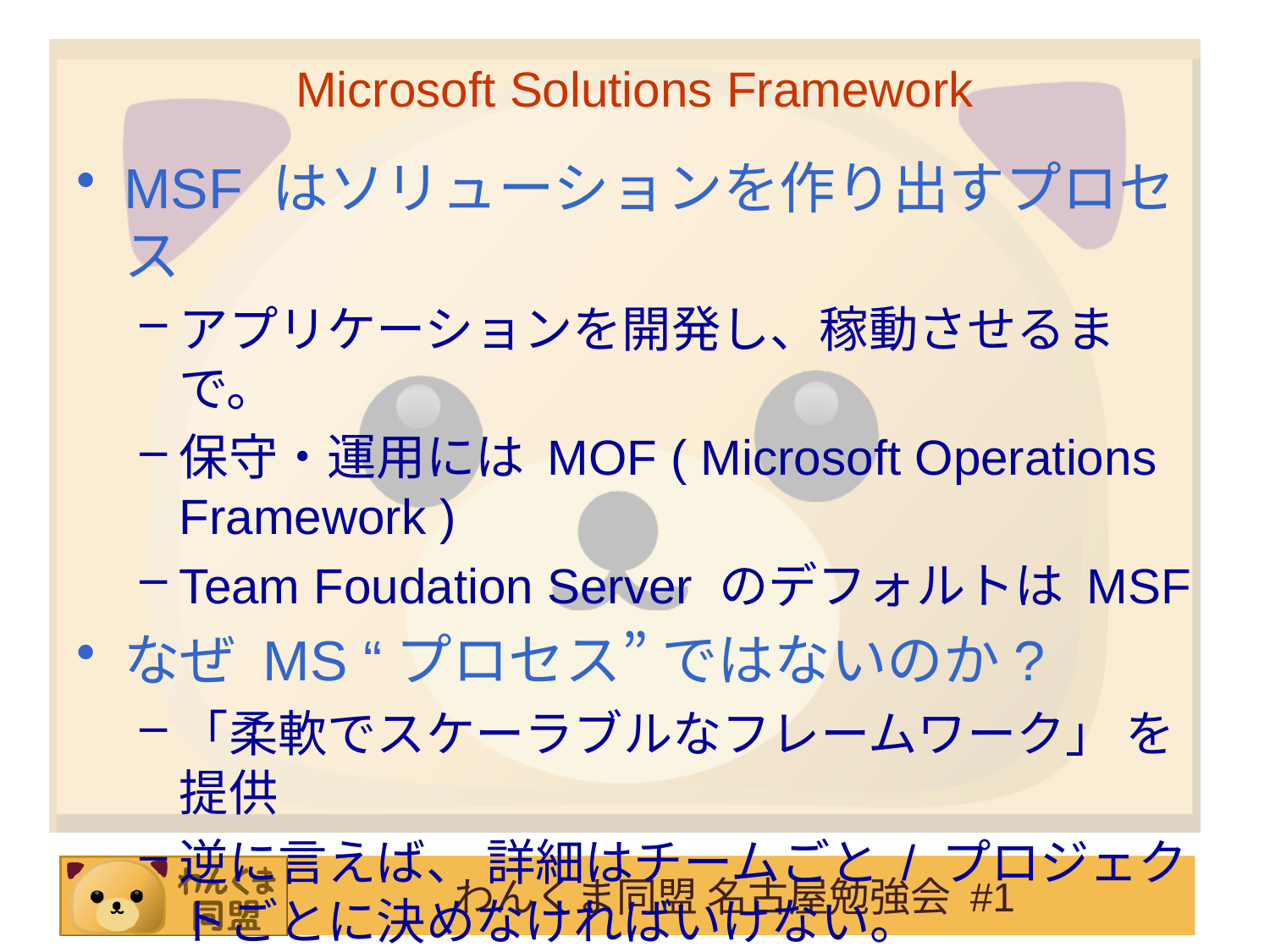

# Microsoft Solutions Framework
MSF はソリューションを作り出すプロセス
アプリケーションを開発し、稼動させるまで。
保守・運用には MOF ( Microsoft Operations Framework )
Team Foudation Server のデフォルトは MSF
なぜ MS “プロセス” ではないのか?
「柔軟でスケーラブルなフレームワーク」 を提供
逆に言えば、 詳細はチームごと / プロジェクトごとに決めなければいけない。